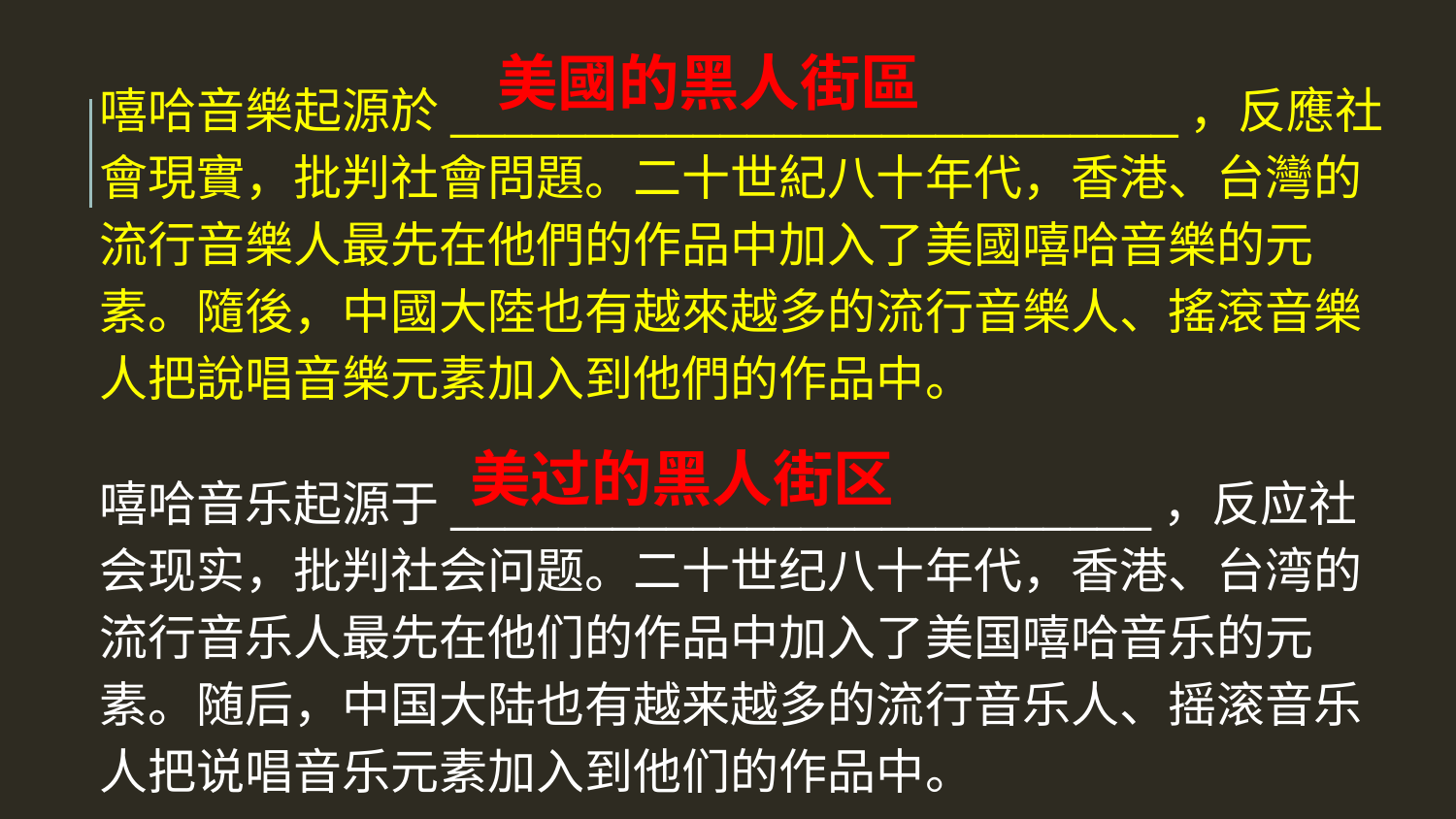

美國的黑人街區
嘻哈音樂起源於___________________________，反應社會現實，批判社會問題。二十世紀八十年代，香港、台灣的流行音樂人最先在他們的作品中加入了美國嘻哈音樂的元素。隨後，中國大陸也有越來越多的流行音樂人、搖滾音樂人把說唱音樂元素加入到他們的作品中。

美过的黑人街区
嘻哈音乐起源于__________________________，反应社会现实，批判社会问题。二十世纪八十年代，香港、台湾的流行音乐人最先在他们的作品中加入了美国嘻哈音乐的元素。随后，中国大陆也有越来越多的流行音乐人、摇滚音乐人把说唱音乐元素加入到他们的作品中。